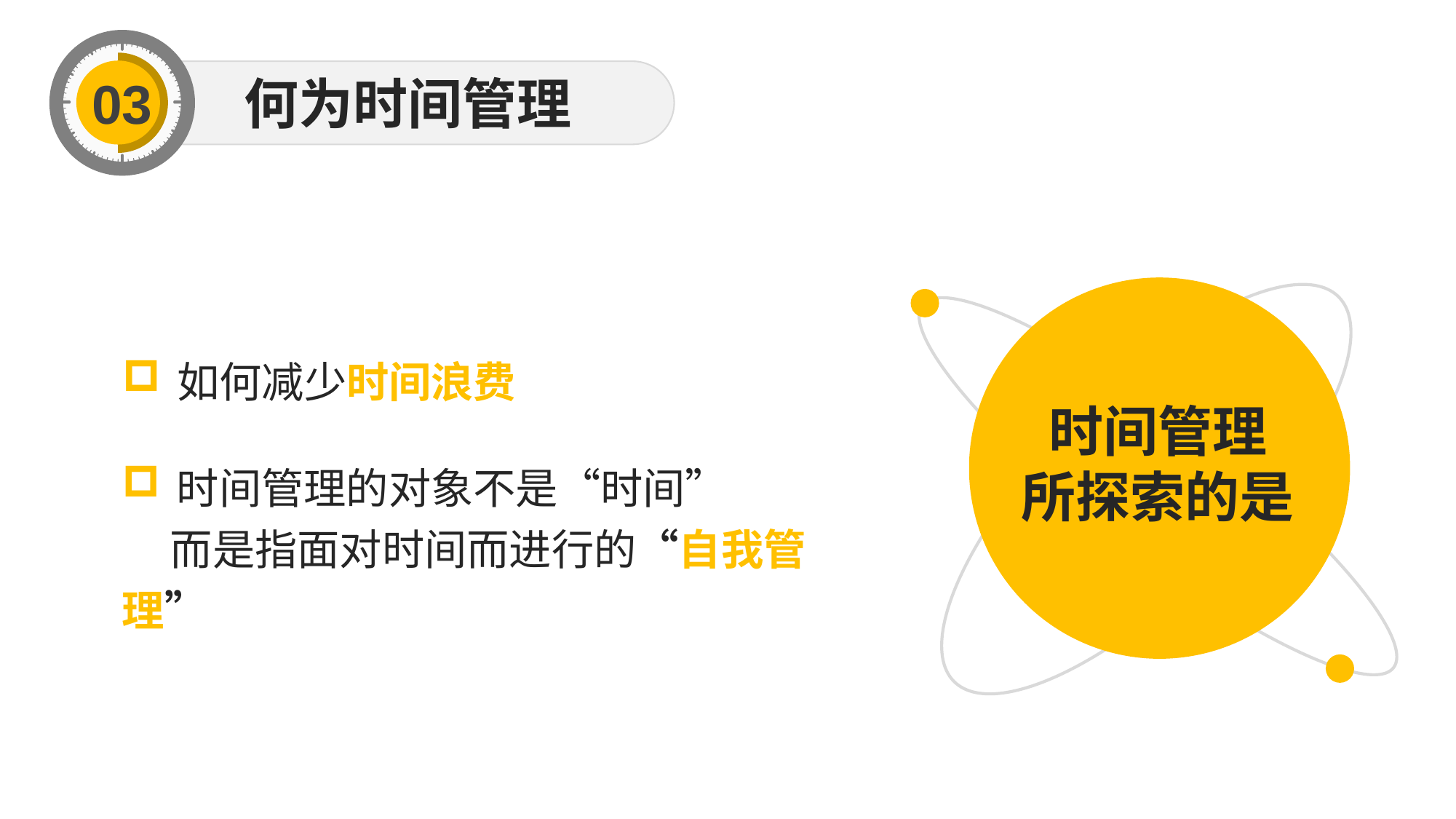

何为时间管理

时间管理
所探索的是

如何减少时间浪费
时间管理的对象不是“时间”
    而是指面对时间而进行的“自我管理”